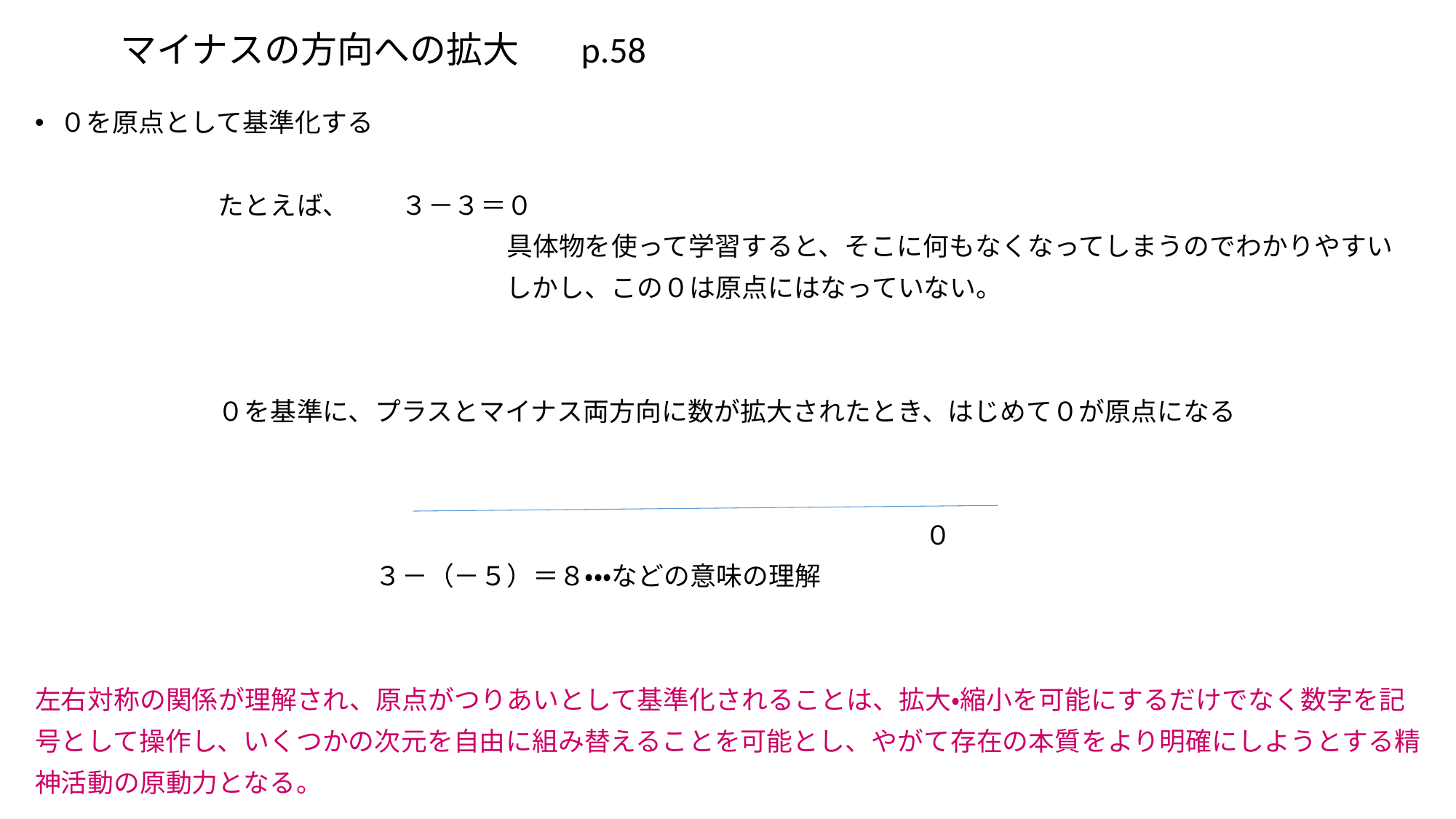

# マイナスの方向への拡大　  p.58
０を原点として基準化する

　　　　　　　たとえば、　　３－３＝０
　　　　　　　　　　　　　　　　　　具体物を使って学習すると、そこに何もなくなってしまうのでわかりやすい
　　　　　　　　　　　　　　　　　　しかし、この０は原点にはなっていない。

　　　　　　　０を基準に、プラスとマイナス両方向に数が拡大されたとき、はじめて０が原点になる

　　　　　　　　　　　　　　　　　　　　　　　　　　　　　　　　　　０
　　　　　　　　　　　　　３－（－５）＝８・・・などの意味の理解

左右対称の関係が理解され、原点がつりあいとして基準化されることは、拡大・縮小を可能にするだけでなく数字を記
号として操作し、いくつかの次元を自由に組み替えることを可能とし、やがて存在の本質をより明確にしようとする精
神活動の原動力となる。